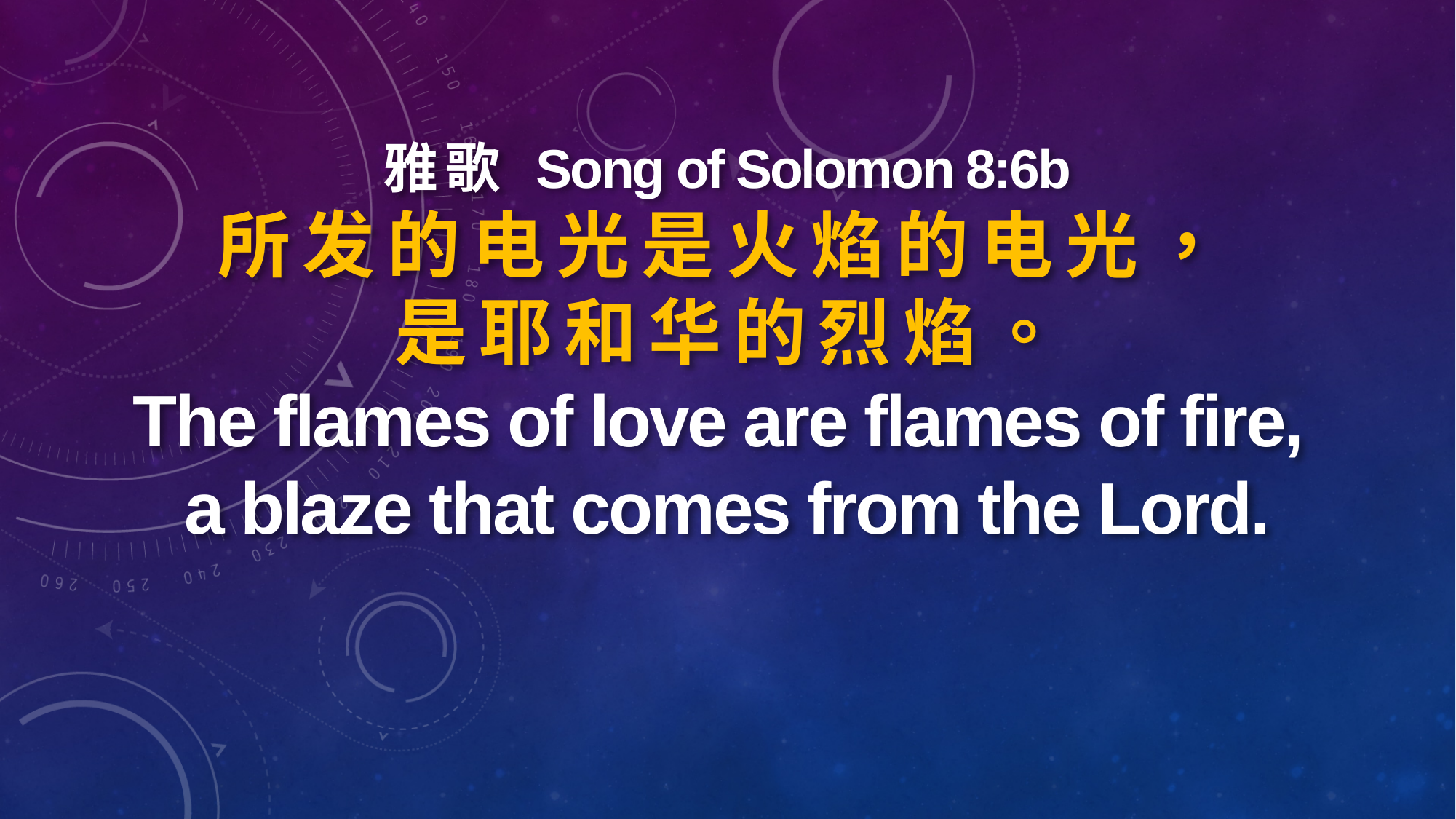

雅 歌  Song of Solomon 8:6b
所 发 的 电 光 是 火 焰 的 电 光 ，
是 耶 和 华 的 烈 焰 。
The flames of love are flames of fire,
a blaze that comes from the Lord.